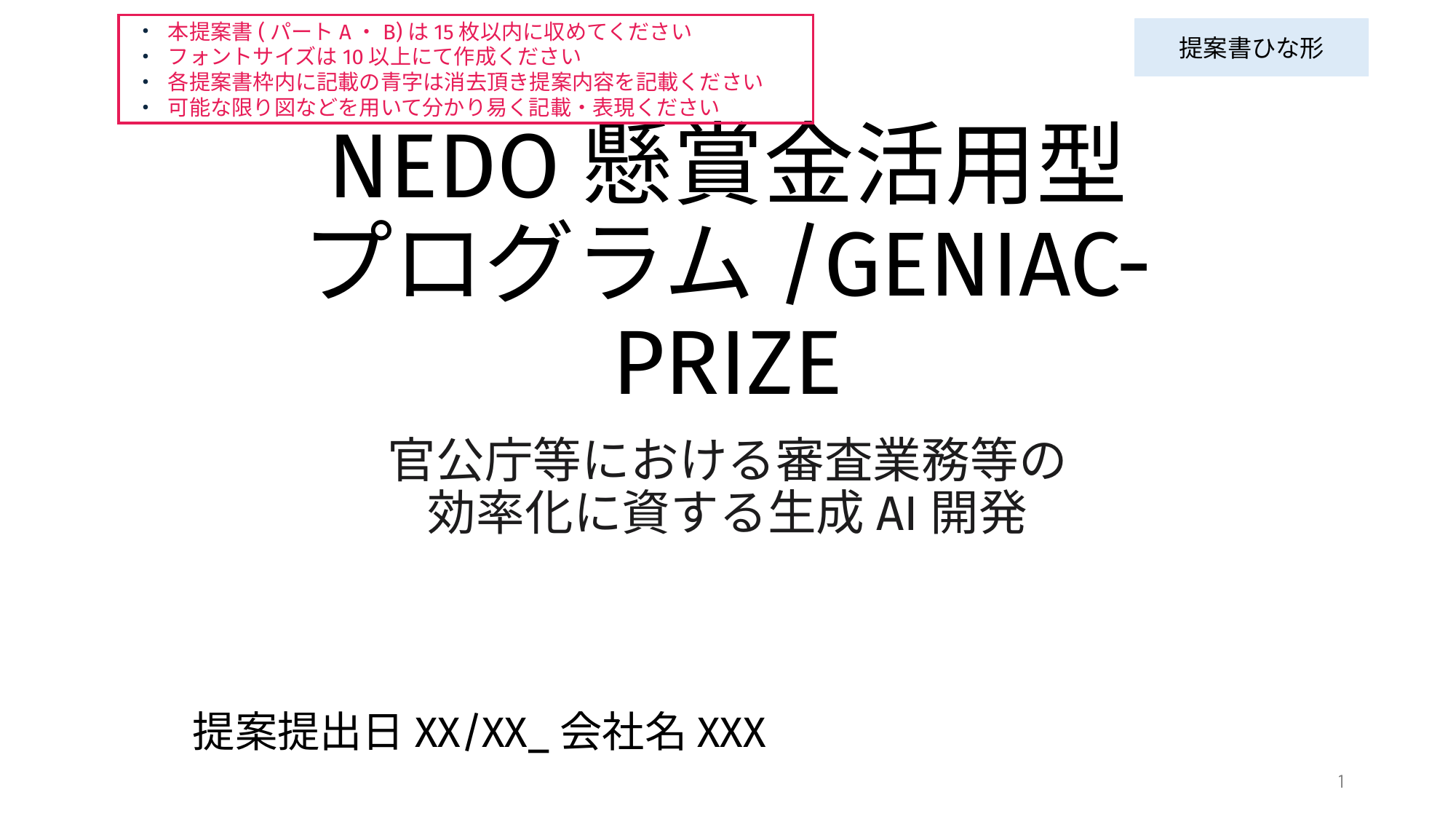

本提案書(パートA・B)は15枚以内に収めてください
フォントサイズは10以上にて作成ください
各提案書枠内に記載の青字は消去頂き提案内容を記載ください
可能な限り図などを用いて分かり易く記載・表現ください
提案書ひな形
# NEDO懸賞金活用型 プログラム/GENIAC-PRIZE
官公庁等における審査業務等の
効率化に資する生成AI開発
提案提出日XX/XX_会社名XXX